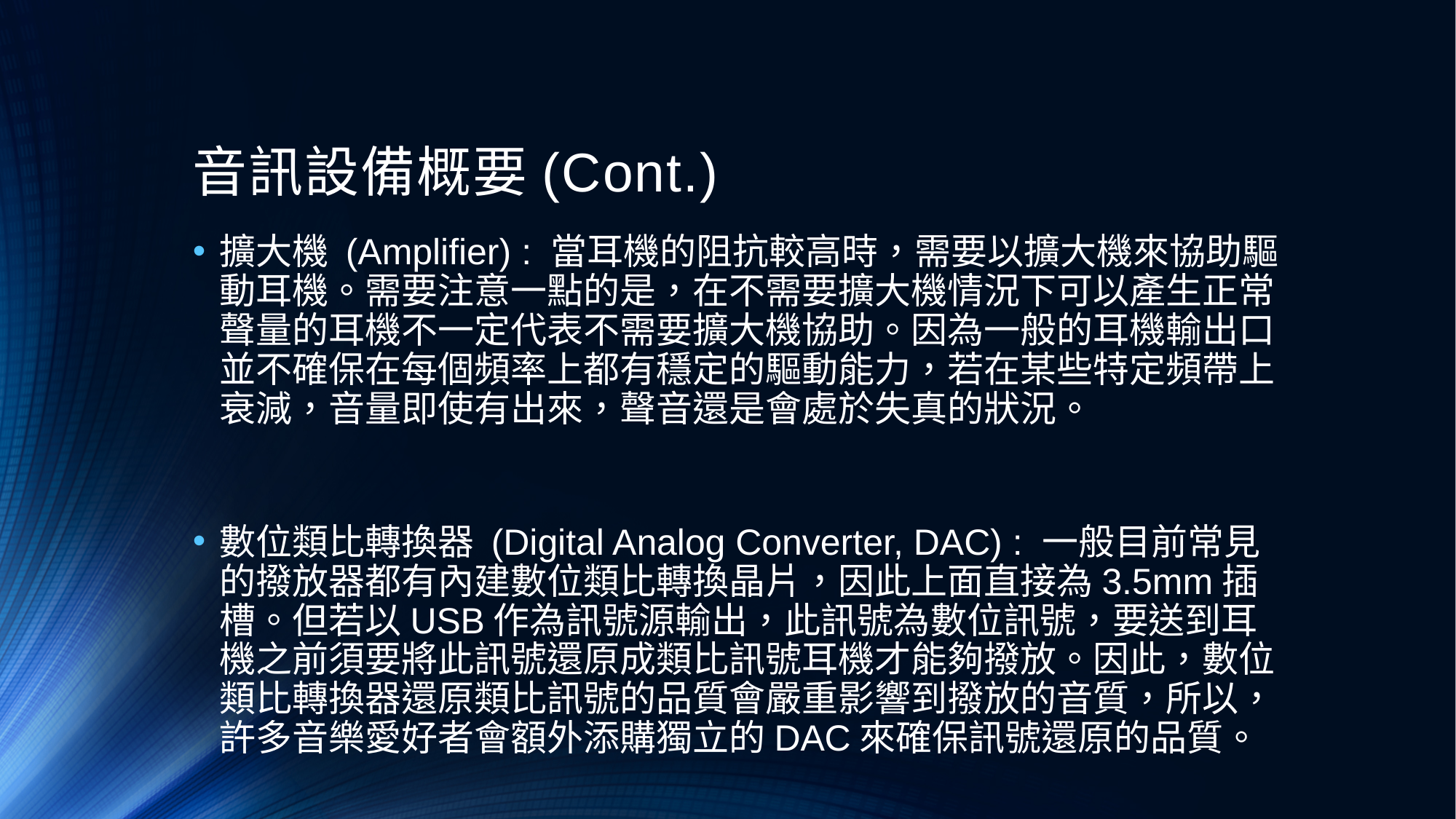

# 音訊設備概要(Cont.)
擴大機 (Amplifier) : 當耳機的阻抗較高時，需要以擴大機來協助驅動耳機。需要注意一點的是，在不需要擴大機情況下可以產生正常聲量的耳機不一定代表不需要擴大機協助。因為一般的耳機輸出口並不確保在每個頻率上都有穩定的驅動能力，若在某些特定頻帶上衰減，音量即使有出來，聲音還是會處於失真的狀況。

數位類比轉換器 (Digital Analog Converter, DAC) : 一般目前常見的撥放器都有內建數位類比轉換晶片，因此上面直接為3.5mm插槽。但若以USB作為訊號源輸出，此訊號為數位訊號，要送到耳機之前須要將此訊號還原成類比訊號耳機才能夠撥放。因此，數位類比轉換器還原類比訊號的品質會嚴重影響到撥放的音質，所以，許多音樂愛好者會額外添購獨立的DAC來確保訊號還原的品質。